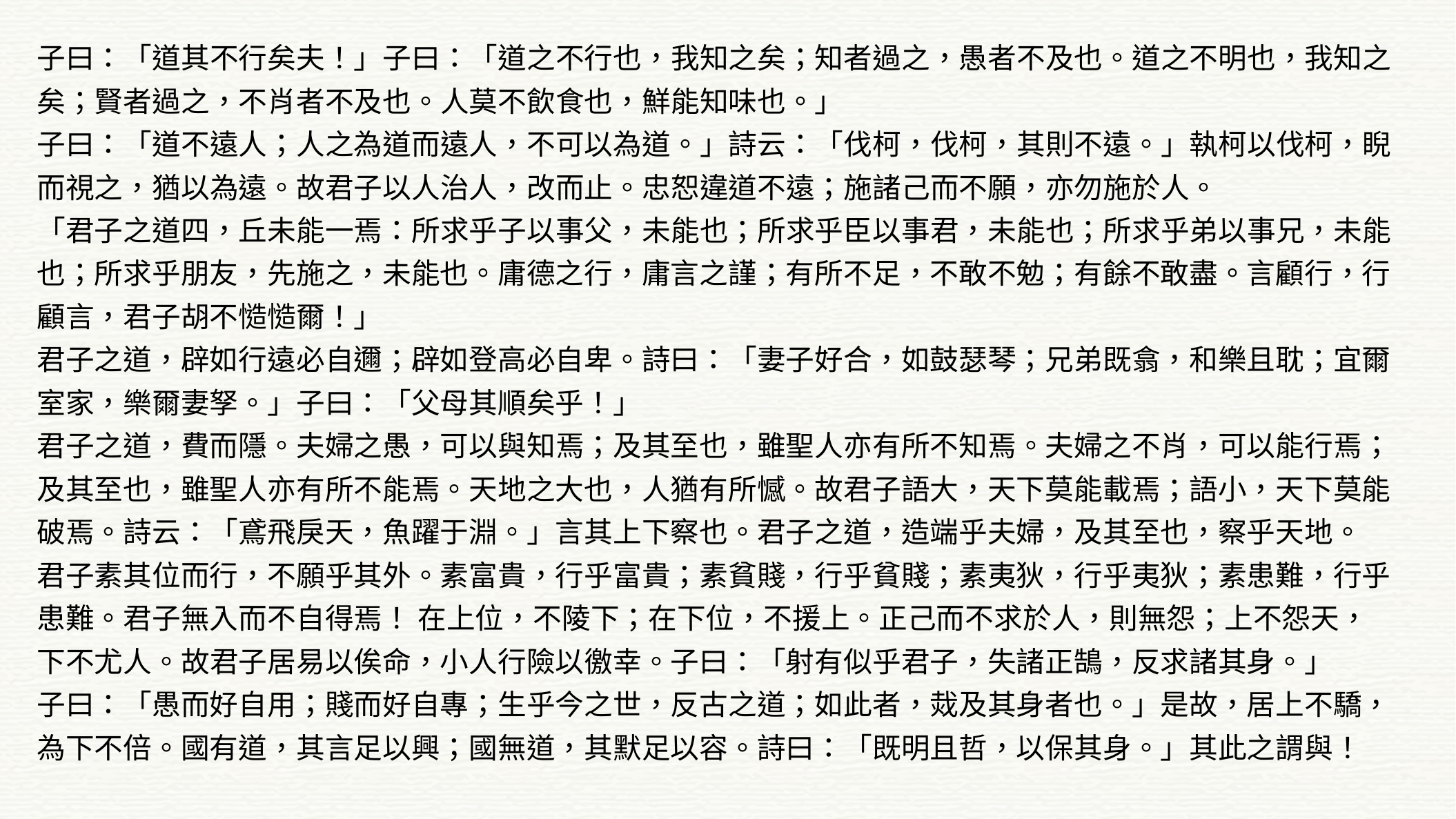

子曰：「道其不行矣夫！」子曰：「道之不行也，我知之矣；知者過之，愚者不及也。道之不明也，我知之矣；賢者過之，不肖者不及也。人莫不飲食也，鮮能知味也。」
子曰：「道不遠人；人之為道而遠人，不可以為道。」詩云：「伐柯，伐柯，其則不遠。」執柯以伐柯，睨而視之，猶以為遠。故君子以人治人，改而止。忠恕違道不遠；施諸己而不願，亦勿施於人。
「君子之道四，丘未能一焉：所求乎子以事父，未能也；所求乎臣以事君，未能也；所求乎弟以事兄，未能也；所求乎朋友，先施之，未能也。庸德之行，庸言之謹；有所不足，不敢不勉；有餘不敢盡。言顧行，行顧言，君子胡不慥慥爾！」
君子之道，辟如行遠必自邇；辟如登高必自卑。詩曰：「妻子好合，如鼓瑟琴；兄弟既翕，和樂且耽；宜爾室家，樂爾妻孥。」子曰：「父母其順矣乎！」
君子之道，費而隱。夫婦之愚，可以與知焉；及其至也，雖聖人亦有所不知焉。夫婦之不肖，可以能行焉；及其至也，雖聖人亦有所不能焉。天地之大也，人猶有所憾。故君子語大，天下莫能載焉；語小，天下莫能破焉。詩云：「鳶飛戾天，魚躍于淵。」言其上下察也。君子之道，造端乎夫婦，及其至也，察乎天地。
君子素其位而行，不願乎其外。素富貴，行乎富貴；素貧賤，行乎貧賤；素夷狄，行乎夷狄；素患難，行乎患難。君子無入而不自得焉！ 在上位，不陵下；在下位，不援上。正己而不求於人，則無怨；上不怨天，下不尤人。故君子居易以俟命，小人行險以徼幸。子曰：「射有似乎君子，失諸正鵠，反求諸其身。」
子曰：「愚而好自用；賤而好自專；生乎今之世，反古之道；如此者，烖及其身者也。」是故，居上不驕，為下不倍。國有道，其言足以興；國無道，其默足以容。詩曰：「既明且哲，以保其身。」其此之謂與！